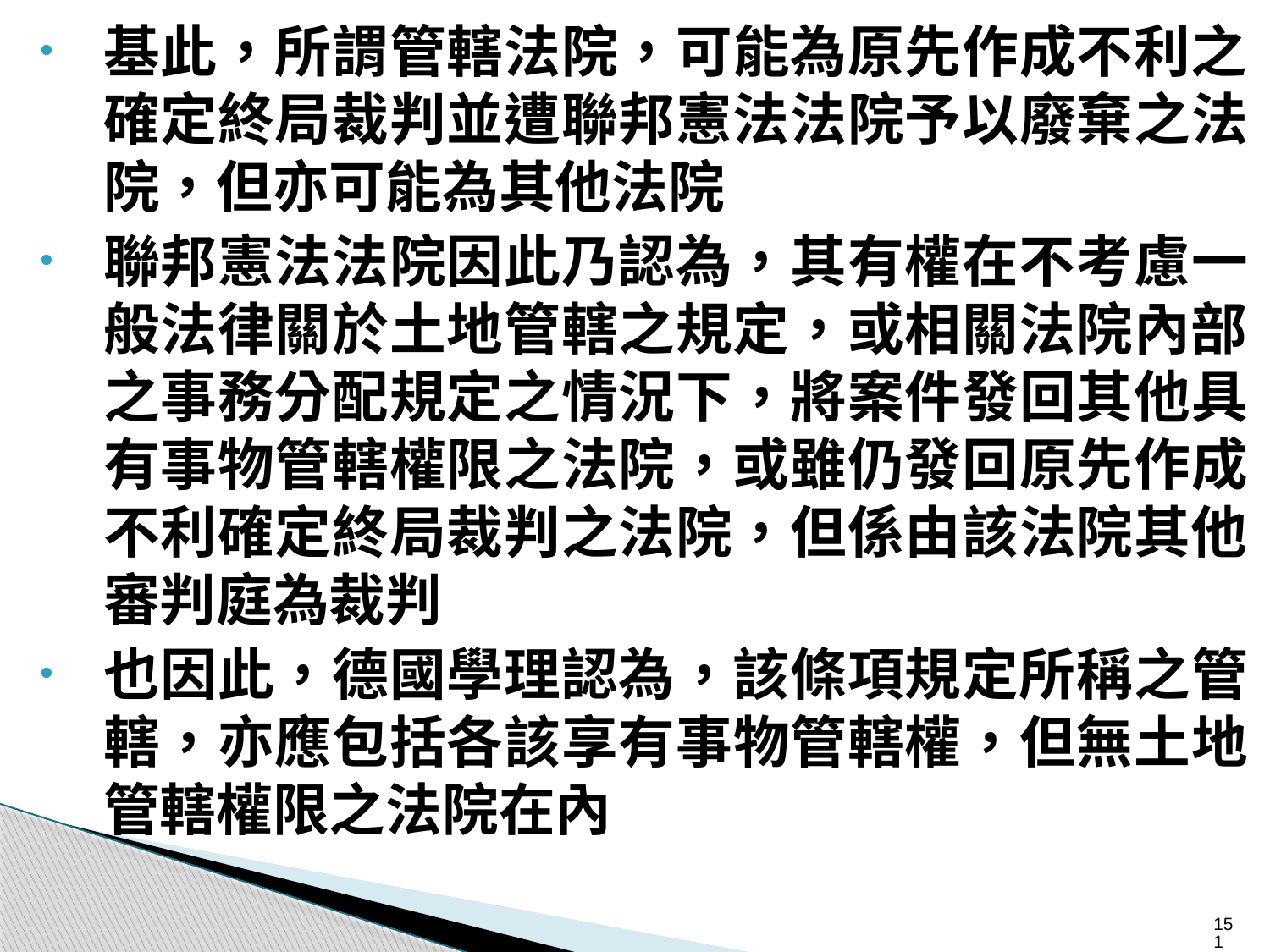

基此，所謂管轄法院，可能為原先作成不利之確定終局裁判並遭聯邦憲法法院予以廢棄之法院，但亦可能為其他法院
聯邦憲法法院因此乃認為，其有權在不考慮一般法律關於土地管轄之規定，或相關法院內部之事務分配規定之情況下，將案件發回其他具有事物管轄權限之法院，或雖仍發回原先作成不利確定終局裁判之法院，但係由該法院其他審判庭為裁判
也因此，德國學理認為，該條項規定所稱之管轄，亦應包括各該享有事物管轄權，但無土地管轄權限之法院在內
151